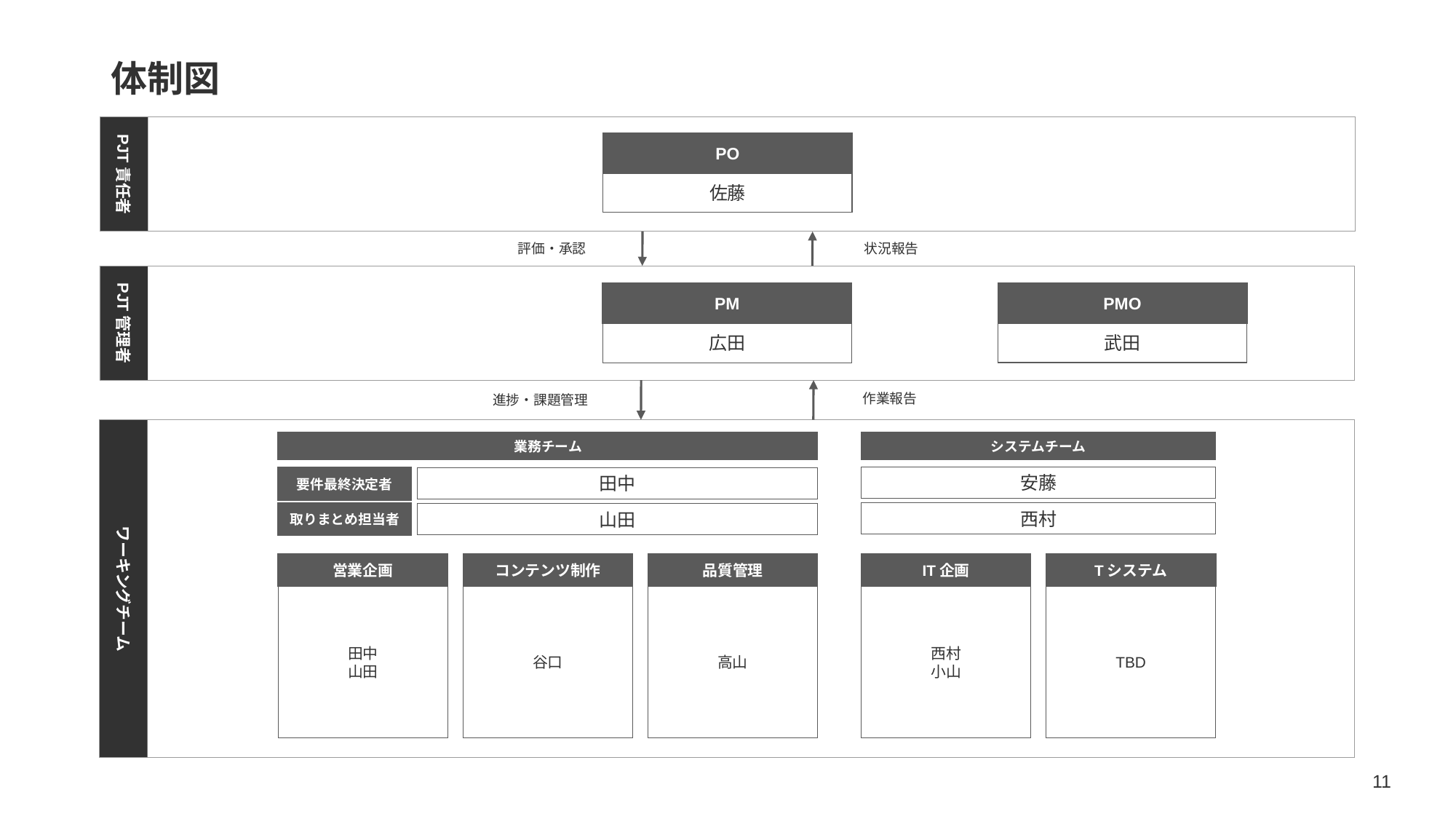

# 体制図
PJT責任者

PO
佐藤
評価・承認
状況報告
PJT管理者

PMO
武田
PM
広田
作業報告
進捗・課題管理
ワーキングチーム

システムチーム
業務チーム
安藤
要件最終決定者
田中
取りまとめ担当者
西村
山田
IT企画
西村
小山
Tシステム
TBD
営業企画
田中
山田
コンテンツ制作
谷口
品質管理
高山
11